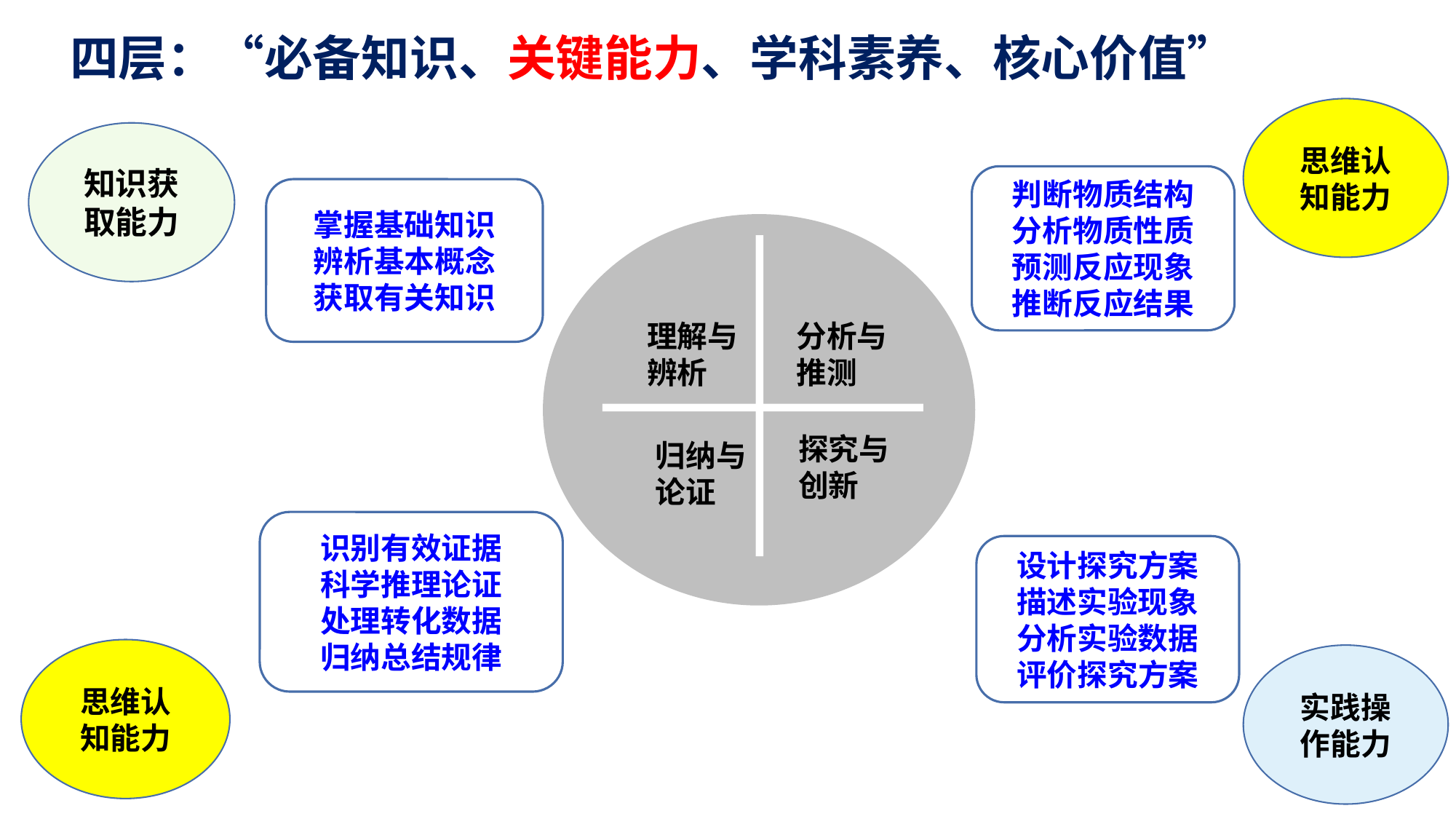

四层：“必备知识、关键能力、学科素养、核心价值”
思维认知能力
知识获取能力
判断物质结构
分析物质性质
预测反应现象
推断反应结果
掌握基础知识
辨析基本概念
获取有关知识

理解与辨析
分析与推测
探究与创新
归纳与论证
识别有效证据
科学推理论证
处理转化数据
归纳总结规律
设计探究方案
描述实验现象
分析实验数据
评价探究方案
思维认知能力
实践操作能力
8